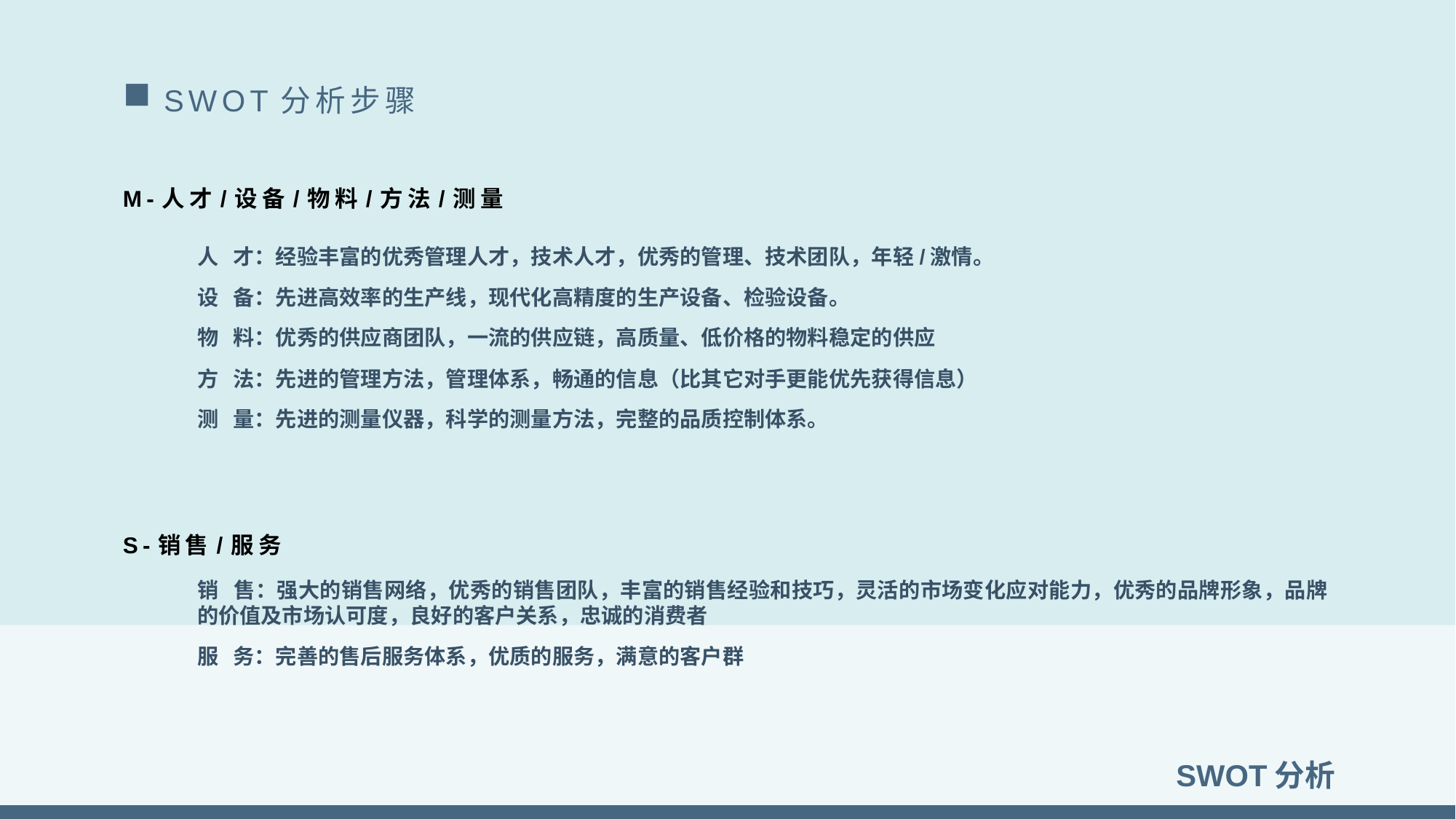

# SWOT分析步骤
M-人才/设备/物料/方法/测量

人   才：经验丰富的优秀管理人才，技术人才，优秀的管理、技术团队，年轻/激情。
设   备：先进高效率的生产线，现代化高精度的生产设备、检验设备。
物   料：优秀的供应商团队，一流的供应链，高质量、低价格的物料稳定的供应
方   法：先进的管理方法，管理体系，畅通的信息（比其它对手更能优先获得信息）
测   量：先进的测量仪器，科学的测量方法，完整的品质控制体系。
S-销售/服务
销   售：强大的销售网络，优秀的销售团队，丰富的销售经验和技巧，灵活的市场变化应对能力，优秀的品牌形象，品牌的价值及市场认可度，良好的客户关系，忠诚的消费者
服   务：完善的售后服务体系，优质的服务，满意的客户群